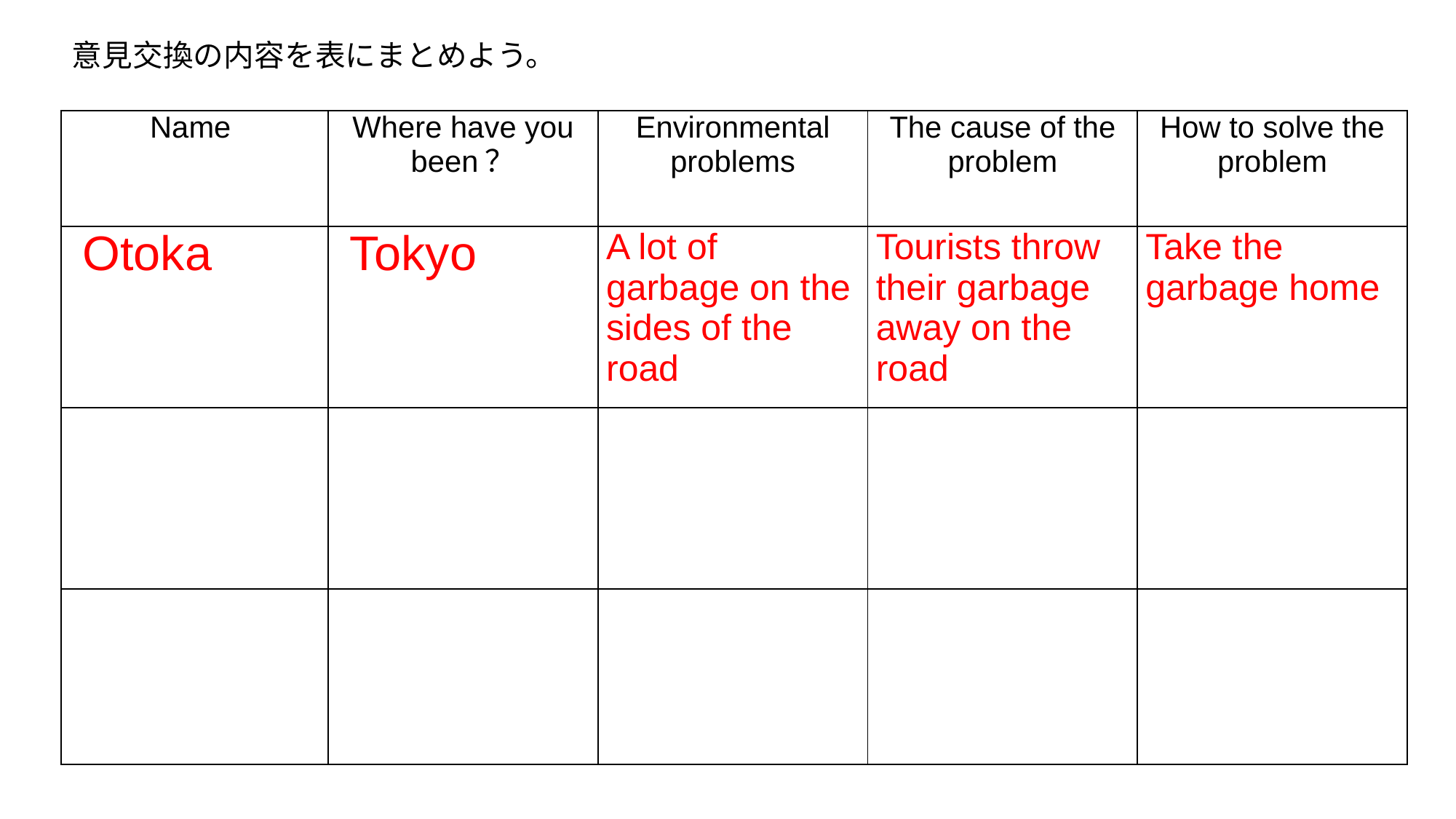

意見交換の内容を表にまとめよう。
| Name | Where have you been？ | Environmental problems | The cause of the problem | How to solve the problem |
| --- | --- | --- | --- | --- |
| Otoka | Tokyo | A lot of garbage on the sides of the road | Tourists throw their garbage away on the road | Take the garbage home |
|  |  |  |  |  |
|  |  |  |  |  |